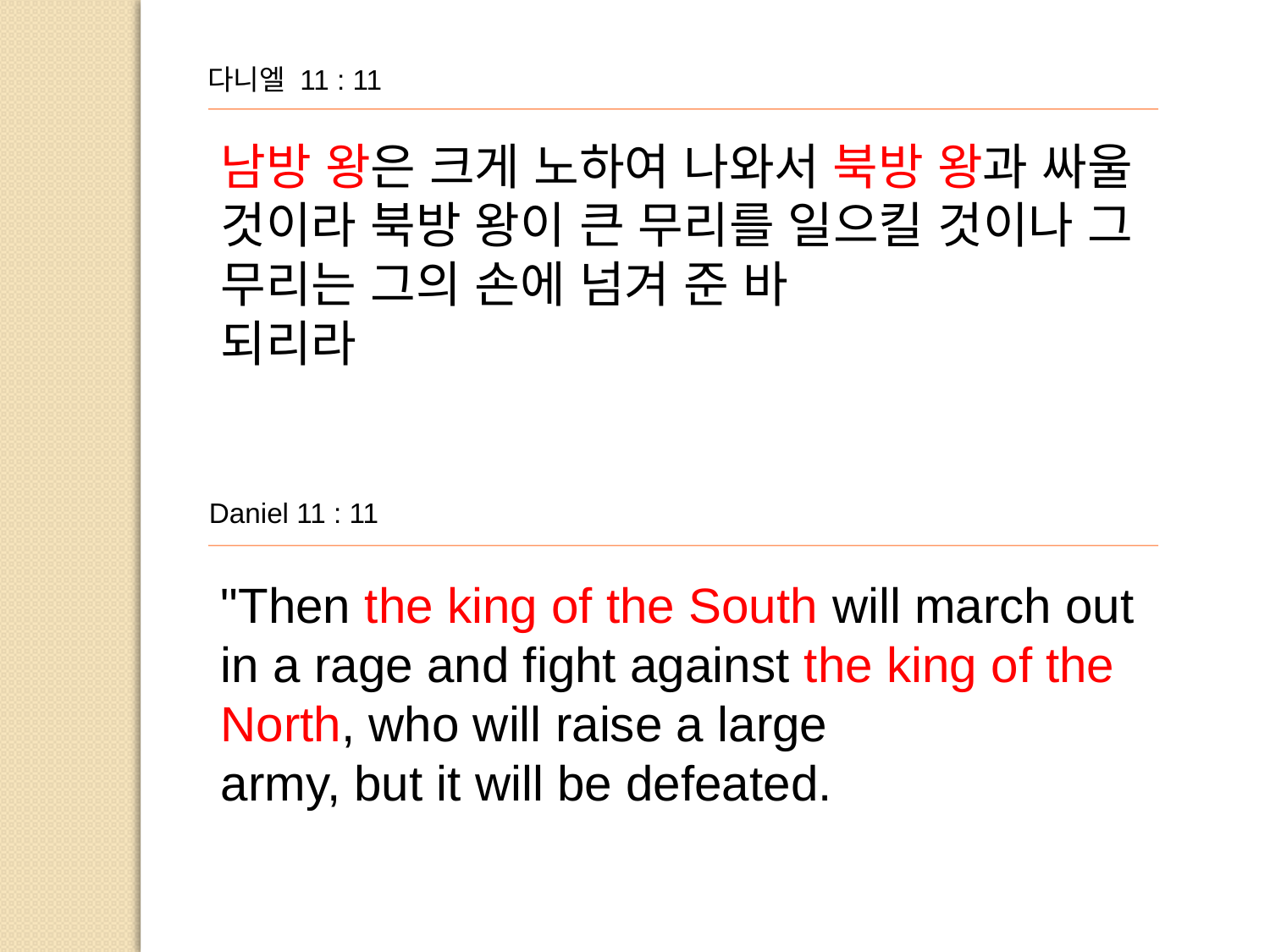

다니엘 11 : 11

남방 왕은 크게 노하여 나와서 북방 왕과 싸울 것이라 북방 왕이 큰 무리를 일으킬 것이나 그 무리는 그의 손에 넘겨 준 바
되리라
Daniel 11 : 11

"Then the king of the South will march out in a rage and fight against the king of the North, who will raise a large
army, but it will be defeated.